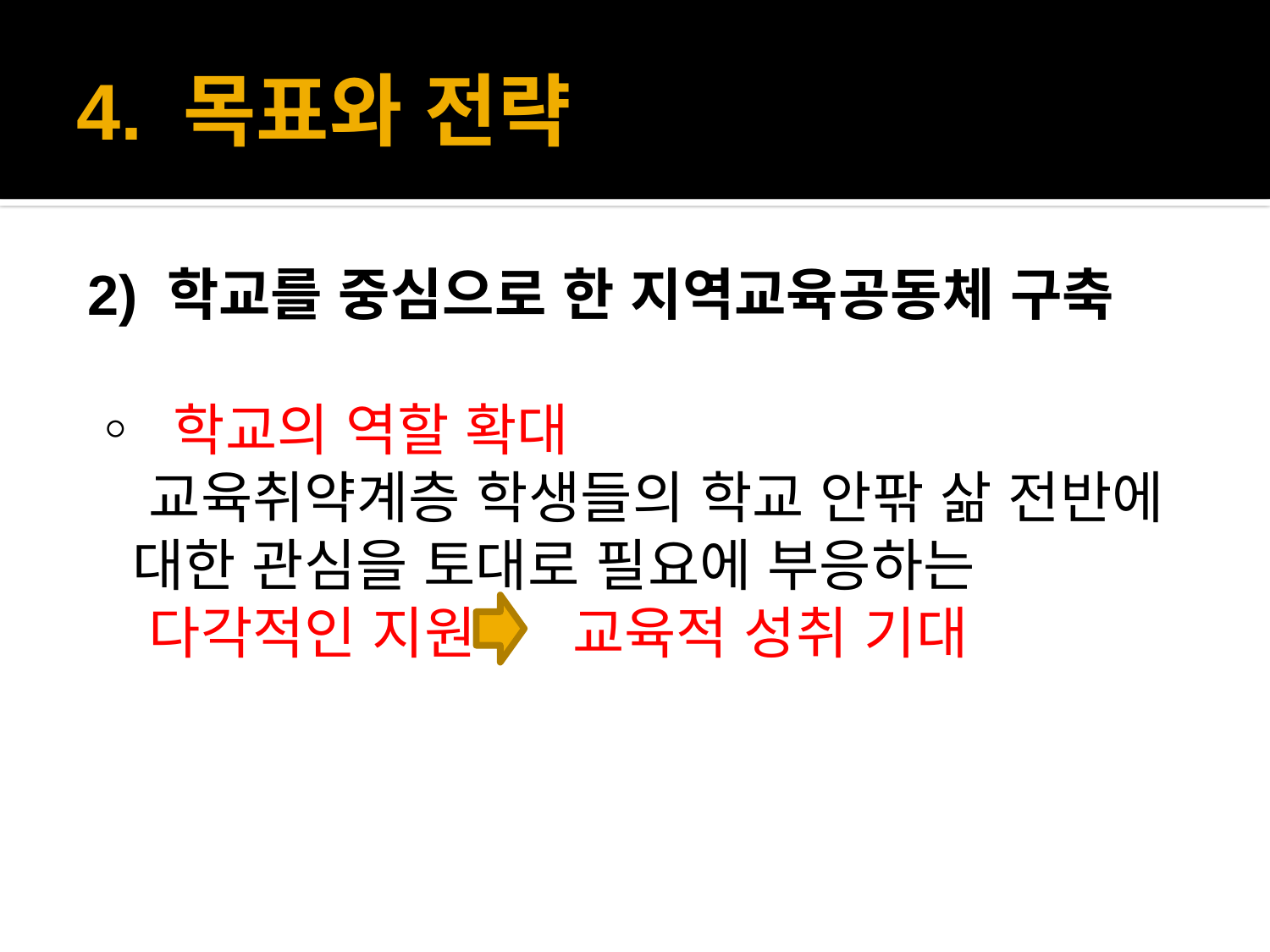

# 4. 목표와 전략
2) 학교를 중심으로 한 지역교육공동체 구축

◦ 학교의 역할 확대
   교육취약계층 학생들의 학교 안팎 삶 전반에 대한 관심을 토대로 필요에 부응하는
   다각적인 지원      교육적 성취 기대